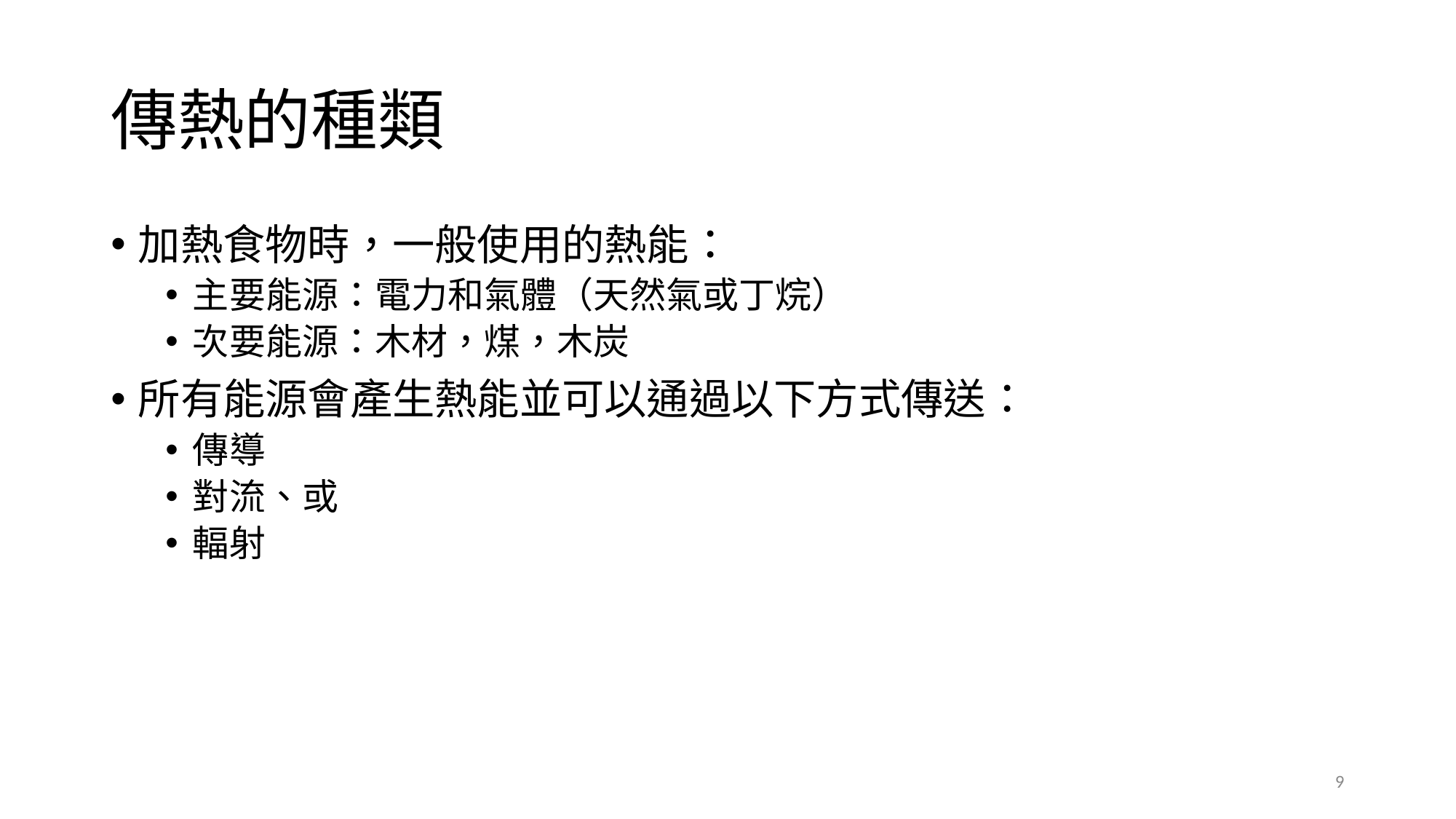

# 傳熱的種類
加熱食物時，一般使用的熱能：
主要能源：電力和氣體（天然氣或丁烷）
次要能源：木材，煤，木炭
所有能源會產生熱能並可以通過以下方式傳送：
傳導
對流、或
輻射
9